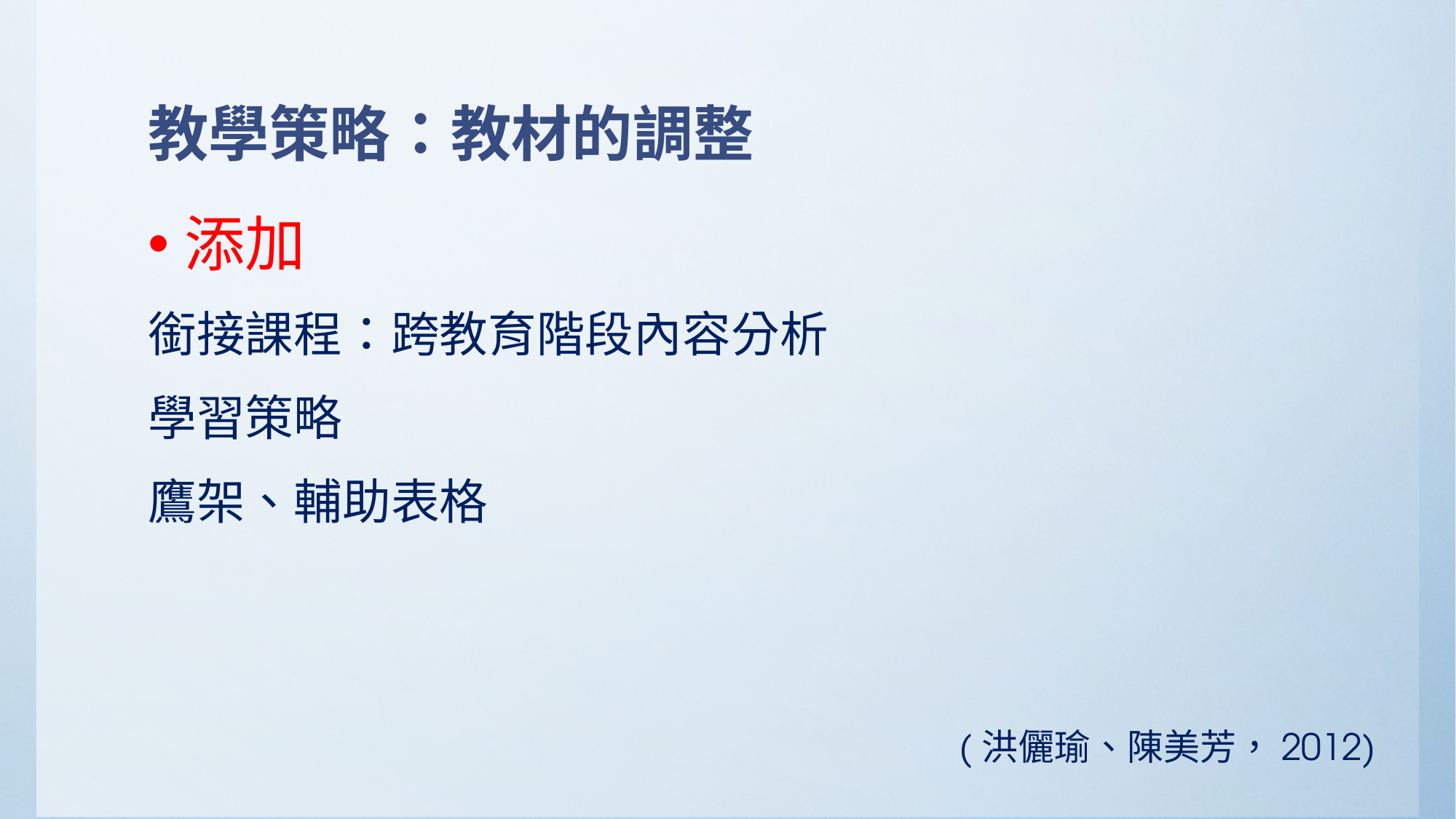

# 教學策略：教材的調整
添加
銜接課程：跨教育階段內容分析
學習策略
鷹架、輔助表格
(洪儷瑜、陳美芳，2012)